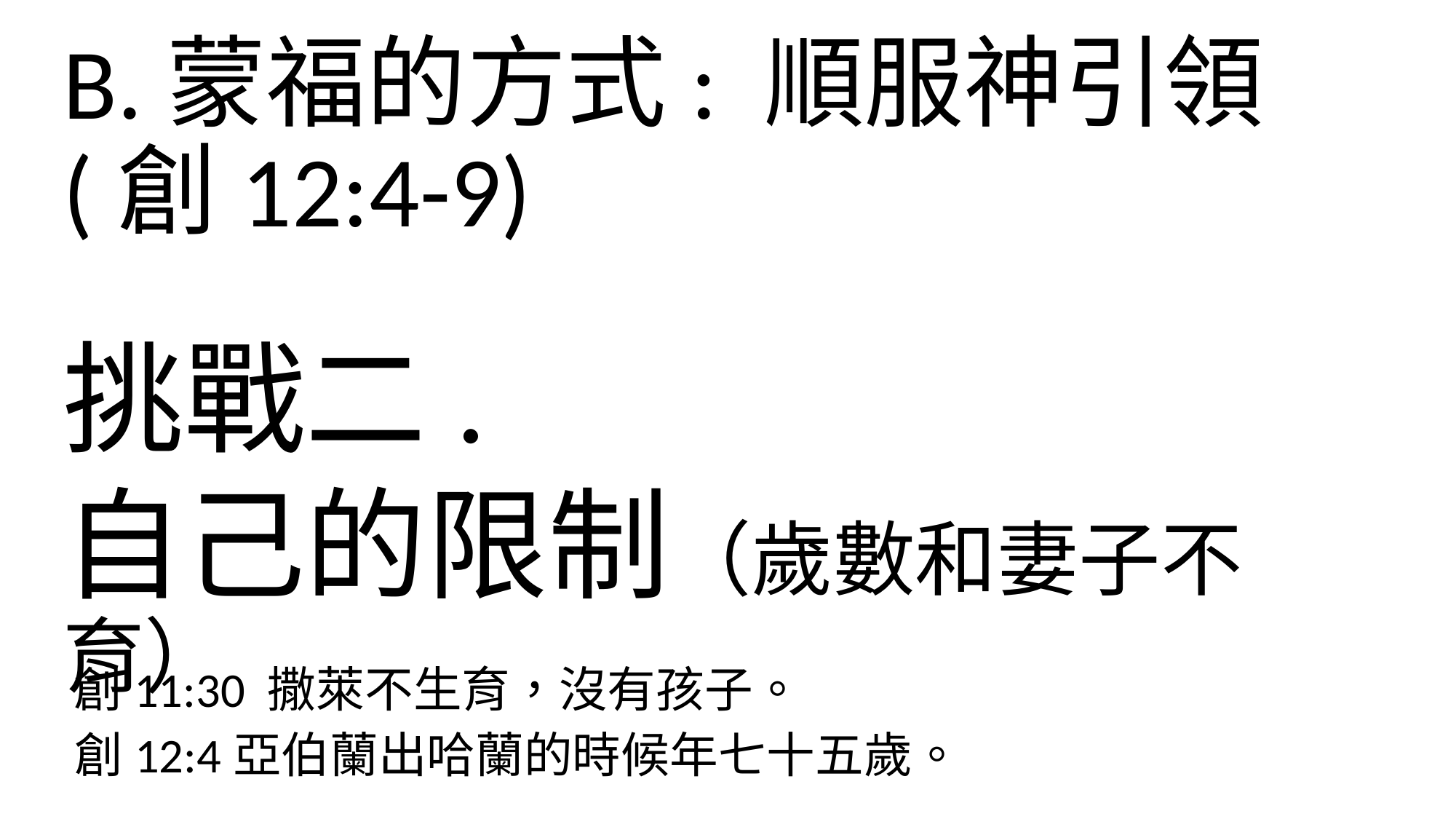

# B.蒙福的方式: 順服神引領(創12:4-9)
挑戰二.
自己的限制（歲數和妻子不育）
創11:30 撒萊不生育，沒有孩子。
創12:4亞伯蘭出哈蘭的時候年七十五歲。